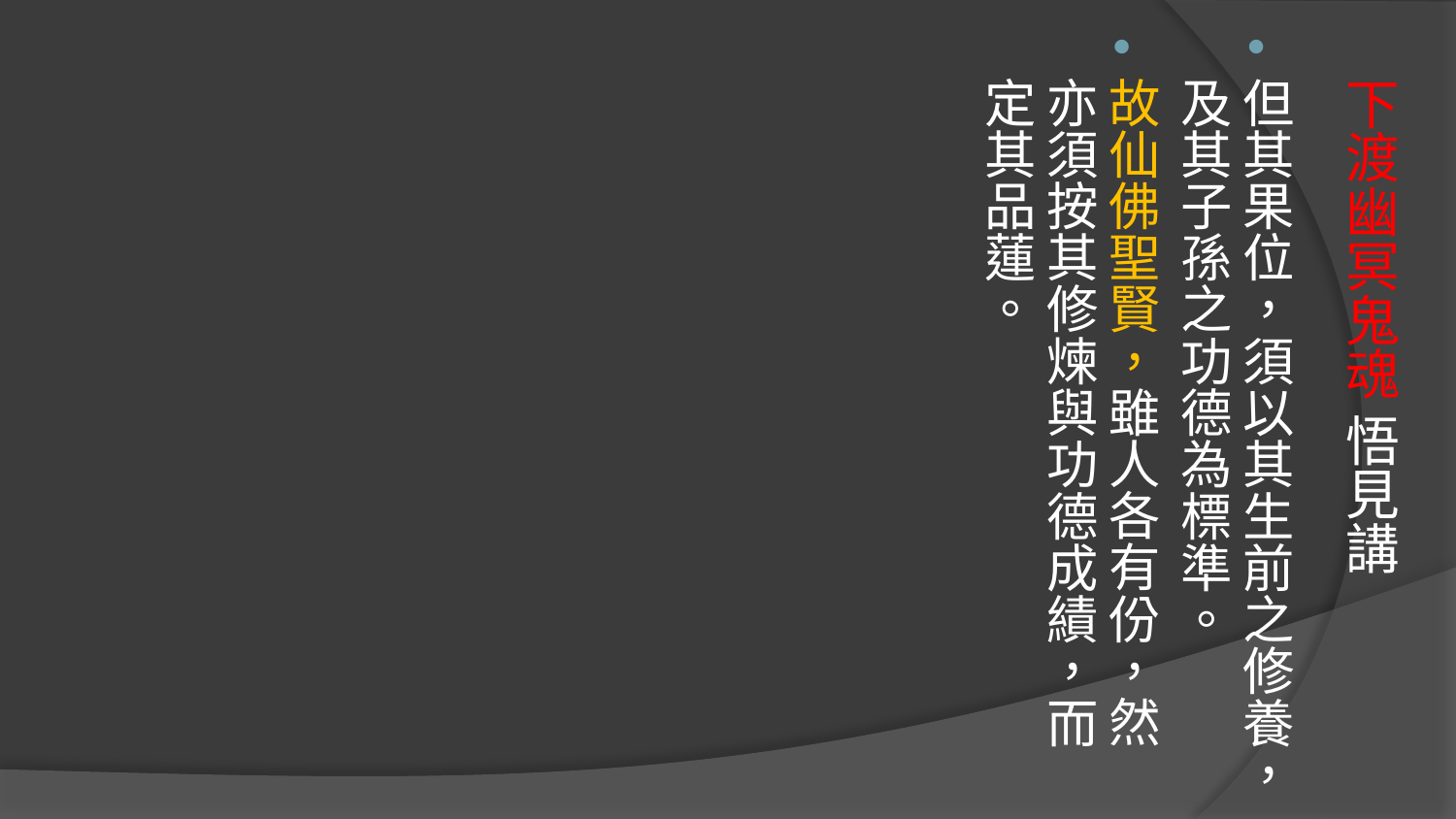

但其果位，須以其生前之修養，及其子孫之功德為標準。
故仙佛聖賢，雖人各有份，然亦須按其修煉與功德成績，而定其品蓮。

# 下渡幽冥鬼魂 悟見講